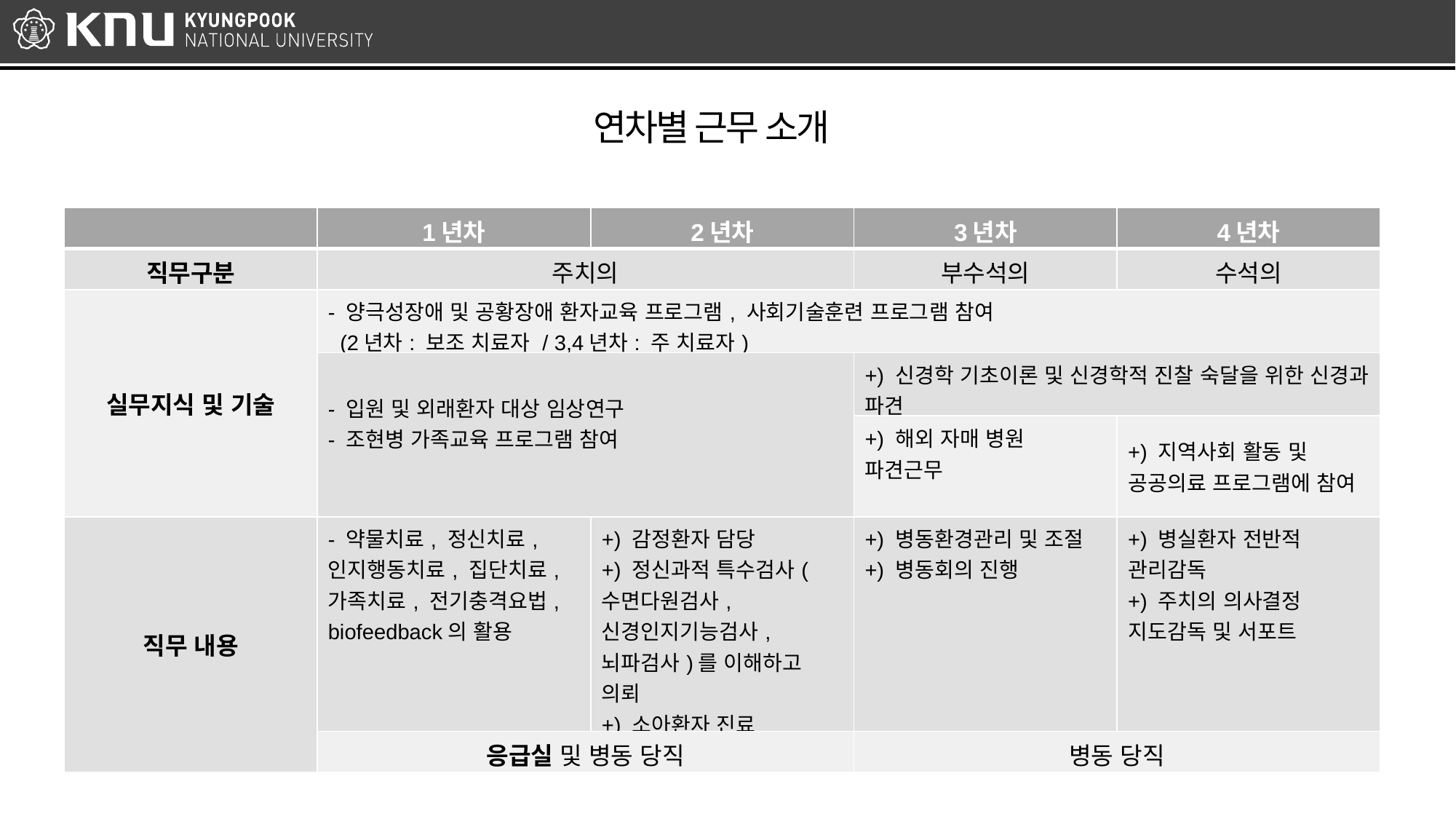

연차별 근무 소개
|  | 1년차 | 2년차 | 3년차 | 4년차 |
| --- | --- | --- | --- | --- |
| 직무구분 | 주치의 |  | 부수석의 | 수석의 |
| 실무지식 및 기술 | - 양극성장애 및 공황장애 환자교육 프로그램, 사회기술훈련 프로그램 참여 (2년차: 보조 치료자 / 3,4년차: 주 치료자) |  |  |  |
|  | - 입원 및 외래환자 대상 임상연구 - 조현병 가족교육 프로그램 참여 |  | +) 신경학 기초이론 및 신경학적 진찰 숙달을 위한 신경과 파견 |  |
|  |  |  | +) 해외 자매 병원 파견근무 | +) 지역사회 활동 및 공공의료 프로그램에 참여 |
| 직무 내용 | - 약물치료, 정신치료, 인지행동치료, 집단치료, 가족치료, 전기충격요법, biofeedback의 활용 | +) 감정환자 담당 +) 정신과적 특수검사(수면다원검사, 신경인지기능검사, 뇌파검사)를 이해하고 의뢰 +) 소아환자 진료 +) 정신치료 및 슈퍼비전 | +) 병동환경관리 및 조절 +) 병동회의 진행 | +) 병실환자 전반적 관리감독 +) 주치의 의사결정 지도감독 및 서포트 |
|  | 응급실 및 병동 당직 |  | 병동 당직 |  |